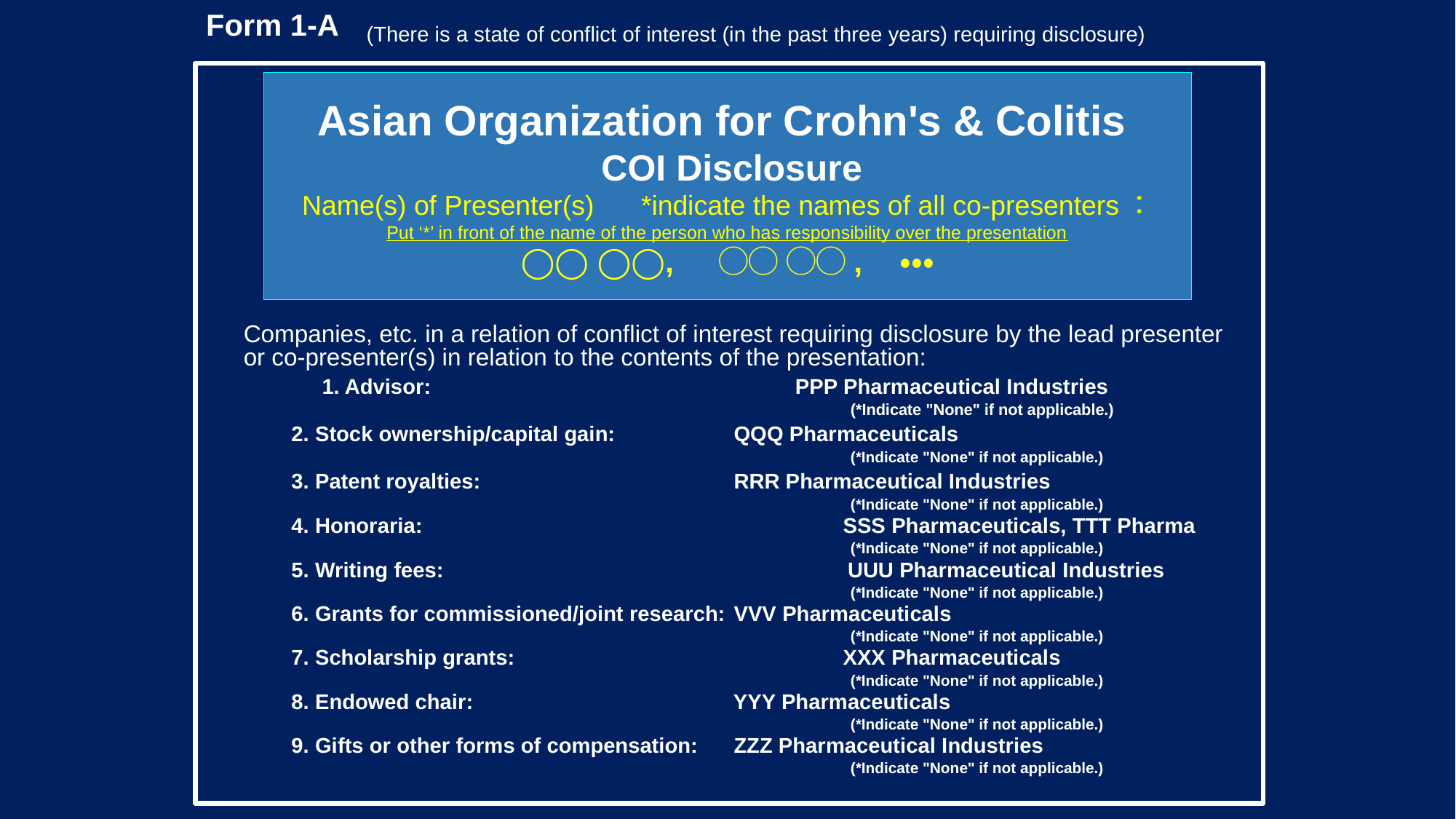

Form 1-A
　(There is a state of conflict of interest (in the past three years) requiring disclosure)

# Asian Organization for Crohn's & Colitis  COI Disclosure Name(s) of Presenter(s)　 *indicate the names of all co-presenters： Put ‘*’ in front of the name of the person who has responsibility over the presentation ◯◯ ◯◯,　 ◯◯ ◯◯,　・・・
Companies, etc. in a relation of conflict of interest requiring disclosure by the lead presenter or co-presenter(s) in relation to the contents of the presentation:
　　　1. Advisor:				 PPP Pharmaceutical Industries
					  (*Indicate "None" if not applicable.)
2. Stock ownership/capital gain:		 QQQ Pharmaceuticals
					  (*Indicate "None" if not applicable.)
3. Patent royalties:			 RRR Pharmaceutical Industries
					  (*Indicate "None" if not applicable.)
4. Honoraria:				 SSS Pharmaceuticals, TTT Pharma
					  (*Indicate "None" if not applicable.)
5. Writing fees:			                    UUU Pharmaceutical Industries
					  (*Indicate "None" if not applicable.)
6. Grants for commissioned/joint research:	 VVV Pharmaceuticals
					  (*Indicate "None" if not applicable.)
7. Scholarship grants: 			 XXX Pharmaceuticals
					  (*Indicate "None" if not applicable.)
8. Endowed chair:			 YYY Pharmaceuticals
					  (*Indicate "None" if not applicable.)
9. Gifts or other forms of compensation:	 ZZZ Pharmaceutical Industries
					  (*Indicate "None" if not applicable.)